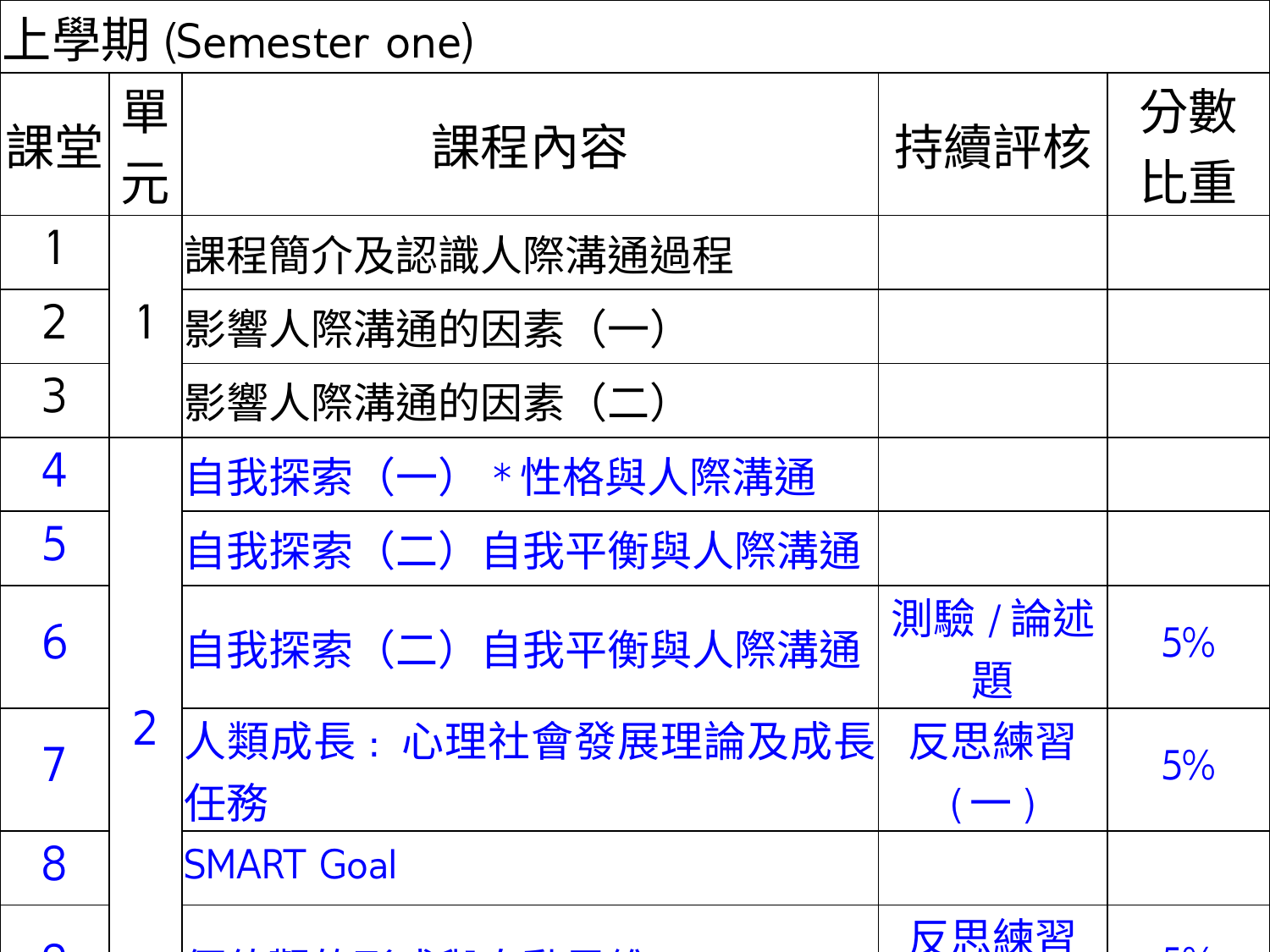

| 上學期(Semester one) |  |  |  |  |
| --- | --- | --- | --- | --- |
| 課堂 | 單元 | 課程內容 | 持續評核 | 分數 比重 |
| 1 | 1 | 課程簡介及認識人際溝通過程 |  |  |
| 2 |  | 影響人際溝通的因素（一） |  |  |
| 3 |  | 影響人際溝通的因素（二） |  |  |
| 4 | 2 | 自我探索（一）\*性格與人際溝通 |  |  |
| 5 |  | 自我探索（二）自我平衡與人際溝通 |  |  |
| 6 |  | 自我探索（二）自我平衡與人際溝通 | 測驗/論述題 | 5% |
| 7 |  | 人類成長: 心理社會發展理論及成長任務 | 反思練習 (一) | 5% |
| 8 |  | SMART Goal |  |  |
| 9 |  | 價值觀的形成與自動思維 | 反思練習 (二) | 5% |